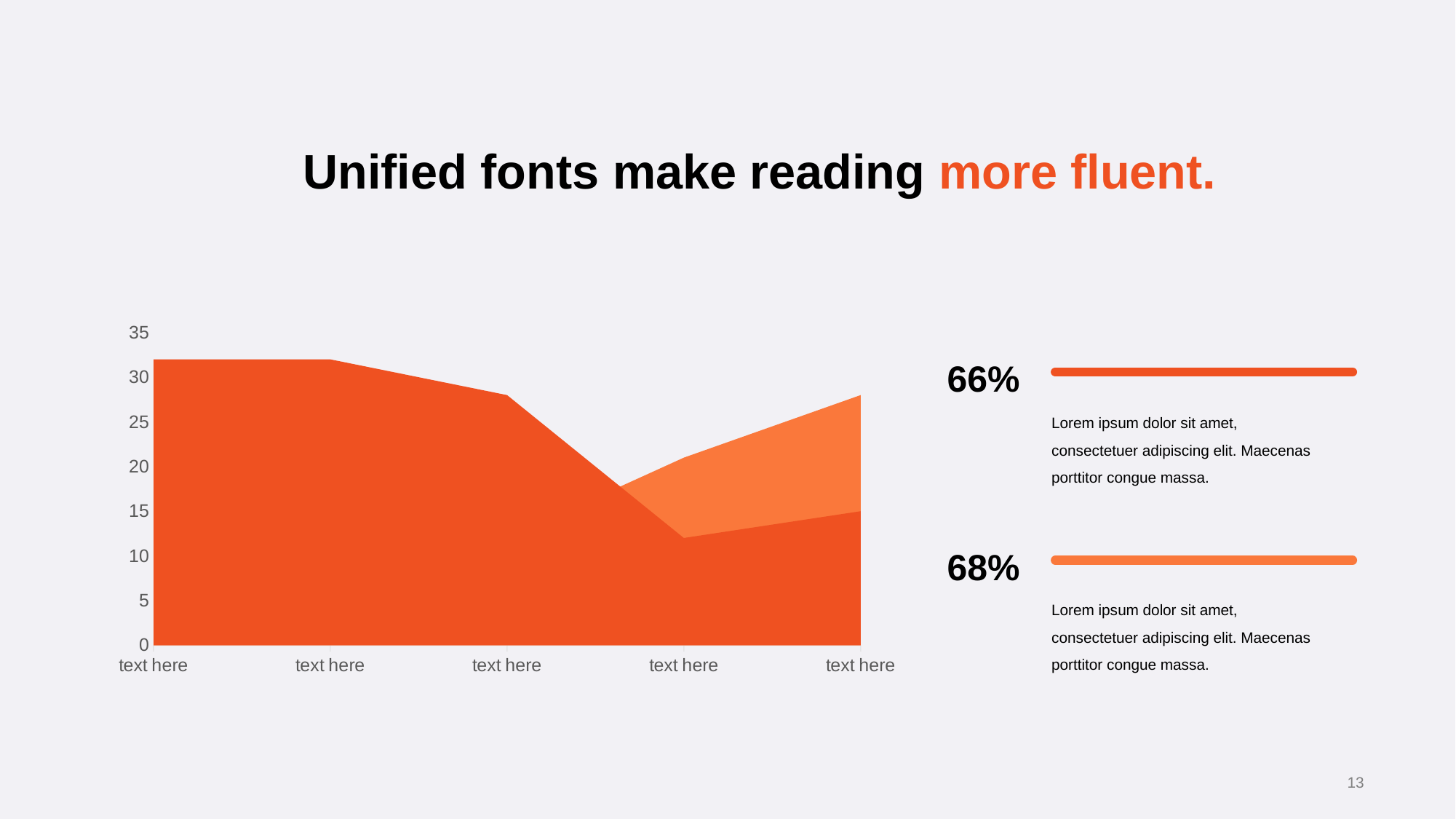

Unified fonts make reading more fluent.

### Chart

| Category | 系列 1 | 系列 2 |
|---|---|---|
| text here | 32.0 | 12.0 |
| text here | 32.0 | 12.0 |
| text here | 28.0 | 12.0 |
| text here | 12.0 | 21.0 |
| text here | 15.0 | 28.0 |
66%
Lorem ipsum dolor sit amet, consectetuer adipiscing elit. Maecenas porttitor congue massa.
68%
Lorem ipsum dolor sit amet, consectetuer adipiscing elit. Maecenas porttitor congue massa.
13